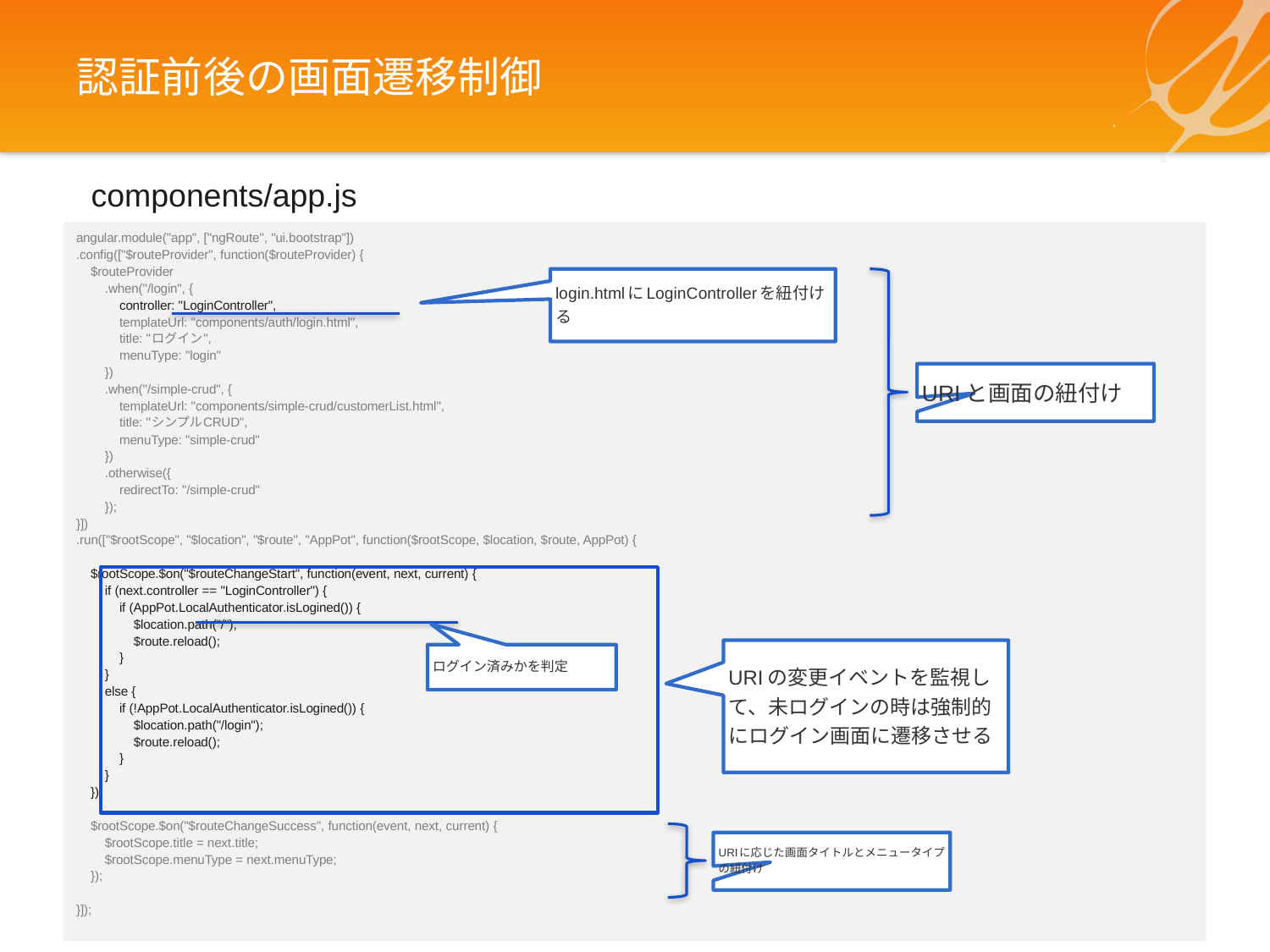

# 認証前後の画面遷移制御
components/app.js
angular.module("app", ["ngRoute", "ui.bootstrap"])
.config(["$routeProvider", function($routeProvider) {
    $routeProvider
        .when("/login", {
            controller: "LoginController",
            templateUrl: "components/auth/login.html",
            title: "ログイン",
            menuType: "login"
        })
        .when("/simple-crud", {
            templateUrl: "components/simple-crud/customerList.html",
            title: "シンプルCRUD",
            menuType: "simple-crud"
        })
        .otherwise({
            redirectTo: "/simple-crud"
        });
}])
.run(["$rootScope", "$location", "$route", "AppPot", function($rootScope, $location, $route, AppPot) {

    $rootScope.$on("$routeChangeStart", function(event, next, current) {
        if (next.controller == "LoginController") {
            if (AppPot.LocalAuthenticator.isLogined()) {
                $location.path("/");
                $route.reload();
            }
        }
        else {
            if (!AppPot.LocalAuthenticator.isLogined()) {
                $location.path("/login");
                $route.reload();
            }
        }
    });

    $rootScope.$on("$routeChangeSuccess", function(event, next, current) {
        $rootScope.title = next.title;
        $rootScope.menuType = next.menuType;
    });

}]);
login.htmlにLoginControllerを紐付ける

URIと画面の紐付け

URIの変更イベントを監視して、未ログインの時は強制的にログイン画面に遷移させる
ログイン済みかを判定

URIに応じた画面タイトルとメニュータイプの紐付け